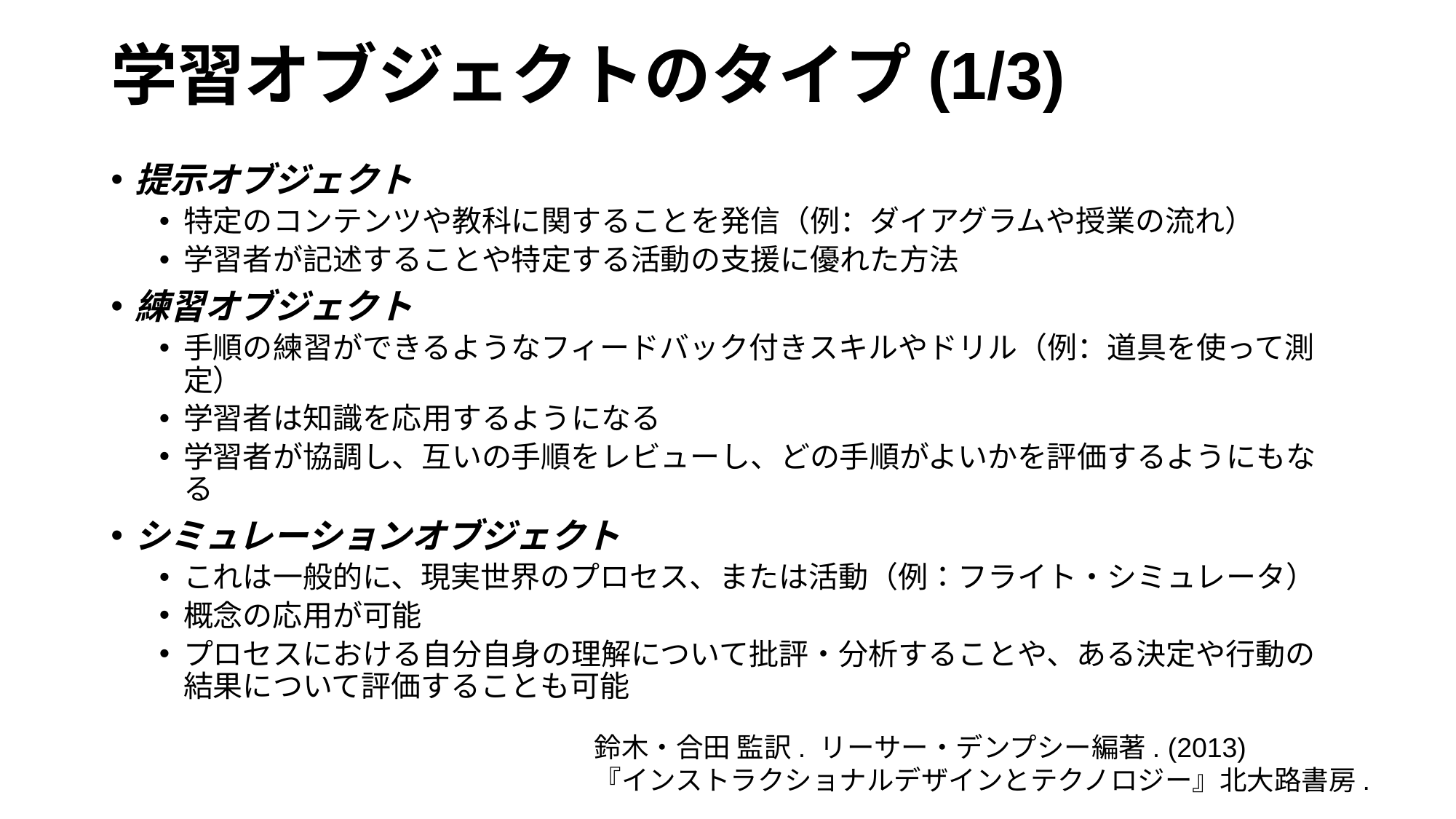

# 学習オブジェクトのタイプ(1/3)
提示オブジェクト
特定のコンテンツや教科に関することを発信（例：ダイアグラムや授業の流れ）
学習者が記述することや特定する活動の支援に優れた方法
練習オブジェクト
手順の練習ができるようなフィードバック付きスキルやドリル（例：道具を使って測定）
学習者は知識を応用するようになる
学習者が協調し、互いの手順をレビューし、どの手順がよいかを評価するようにもなる
シミュレーションオブジェクト
これは一般的に、現実世界のプロセス、または活動（例：フライト・シミュレータ）
概念の応用が可能
プロセスにおける自分自身の理解について批評・分析することや、ある決定や行動の結果について評価することも可能

鈴木・合田 監訳. リーサー・デンプシー編著. (2013)
『インストラクショナルデザインとテクノロジー』北大路書房.